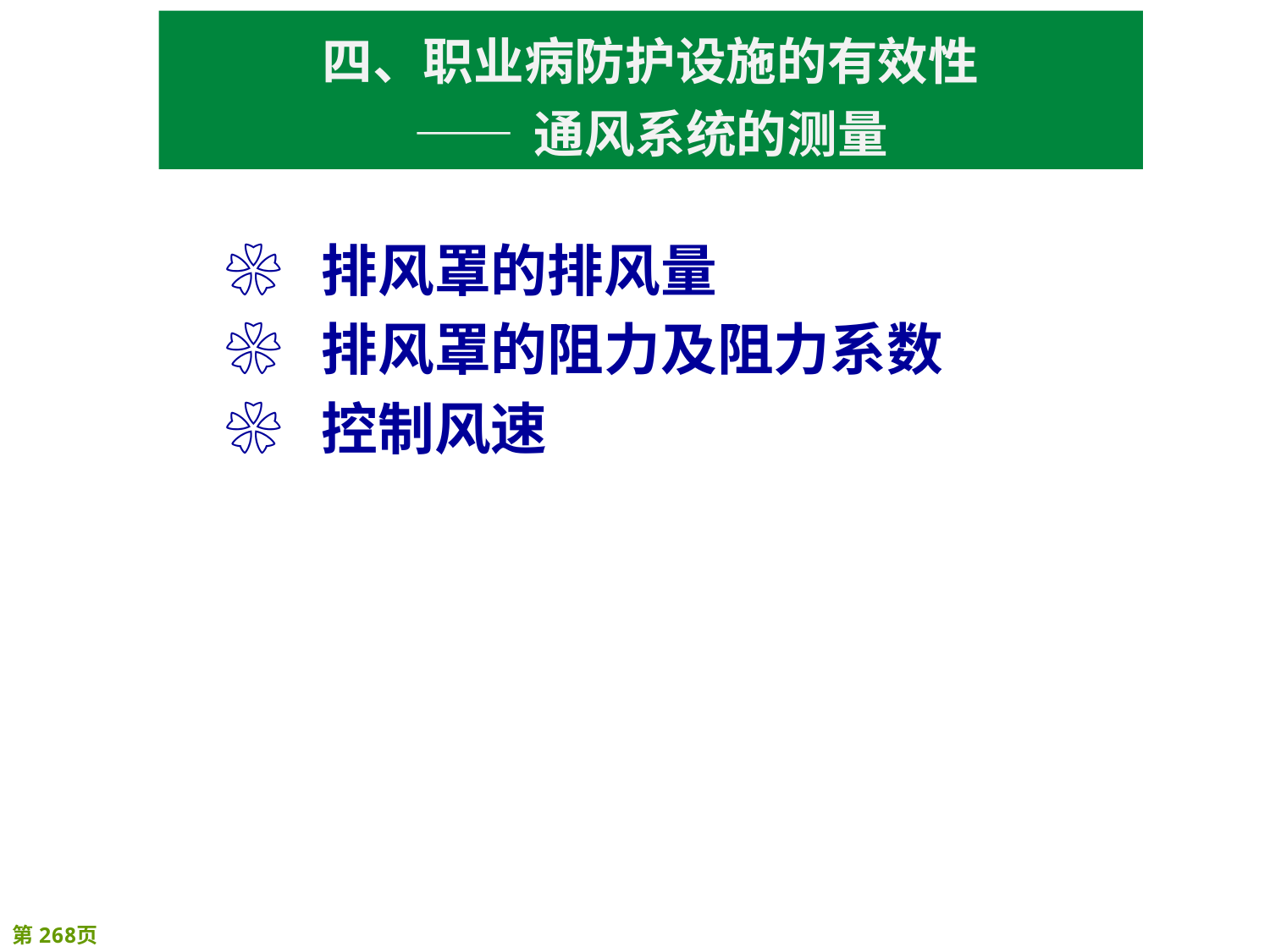

四、职业病防护设施的有效性
—— 通风系统的测量
❀  排风罩的排风量
❀  排风罩的阻力及阻力系数
❀  控制风速